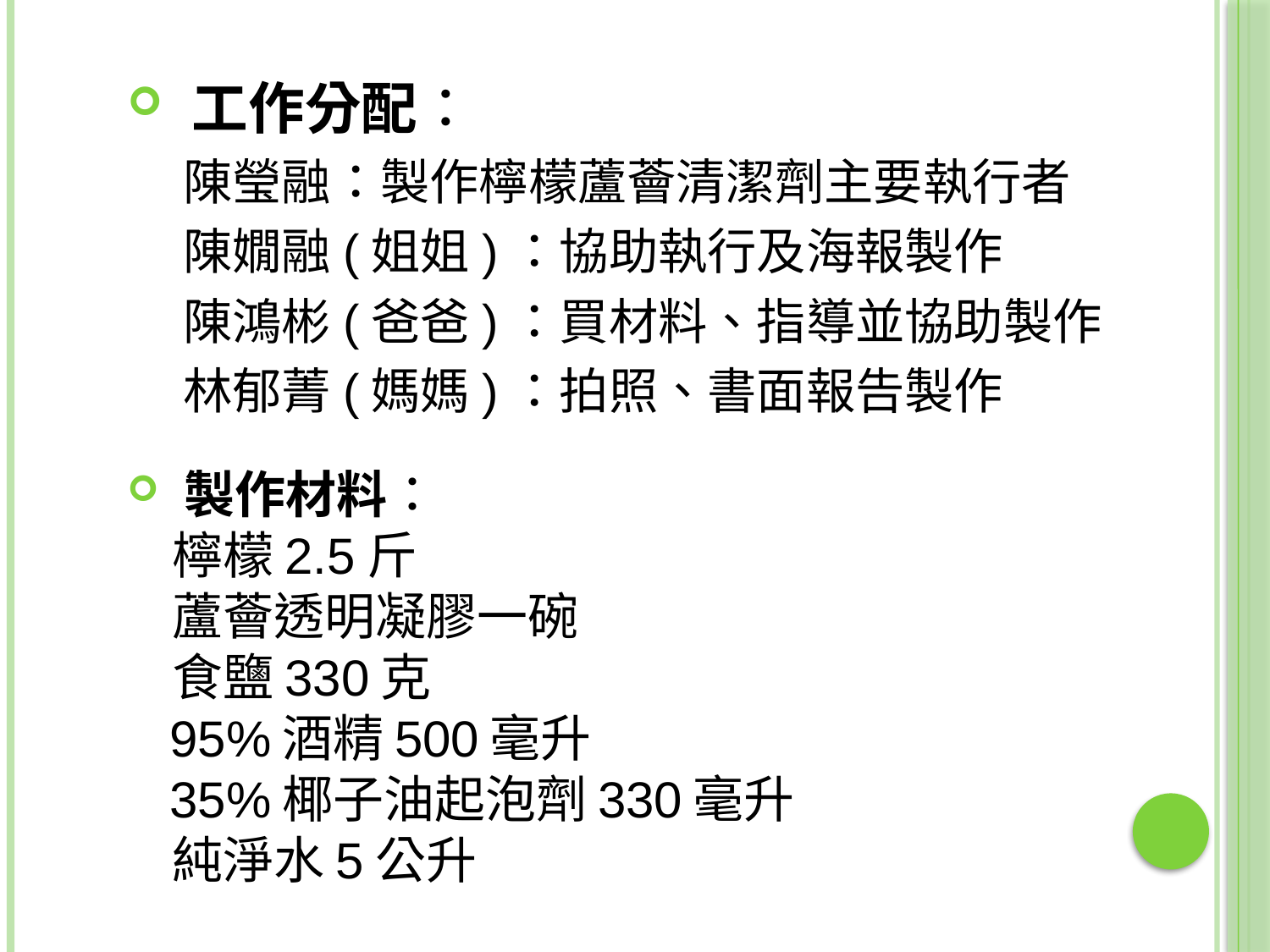

工作分配：
    陳瑩融：製作檸檬蘆薈清潔劑主要執行者
    陳嫺融(姐姐)：協助執行及海報製作
    陳鴻彬(爸爸)：買材料、指導並協助製作
    林郁菁(媽媽)：拍照、書面報告製作

 製作材料：
   檸檬2.5斤
   蘆薈透明凝膠一碗
   食鹽330克
   95%酒精500毫升
   35%椰子油起泡劑330毫升
   純淨水5公升